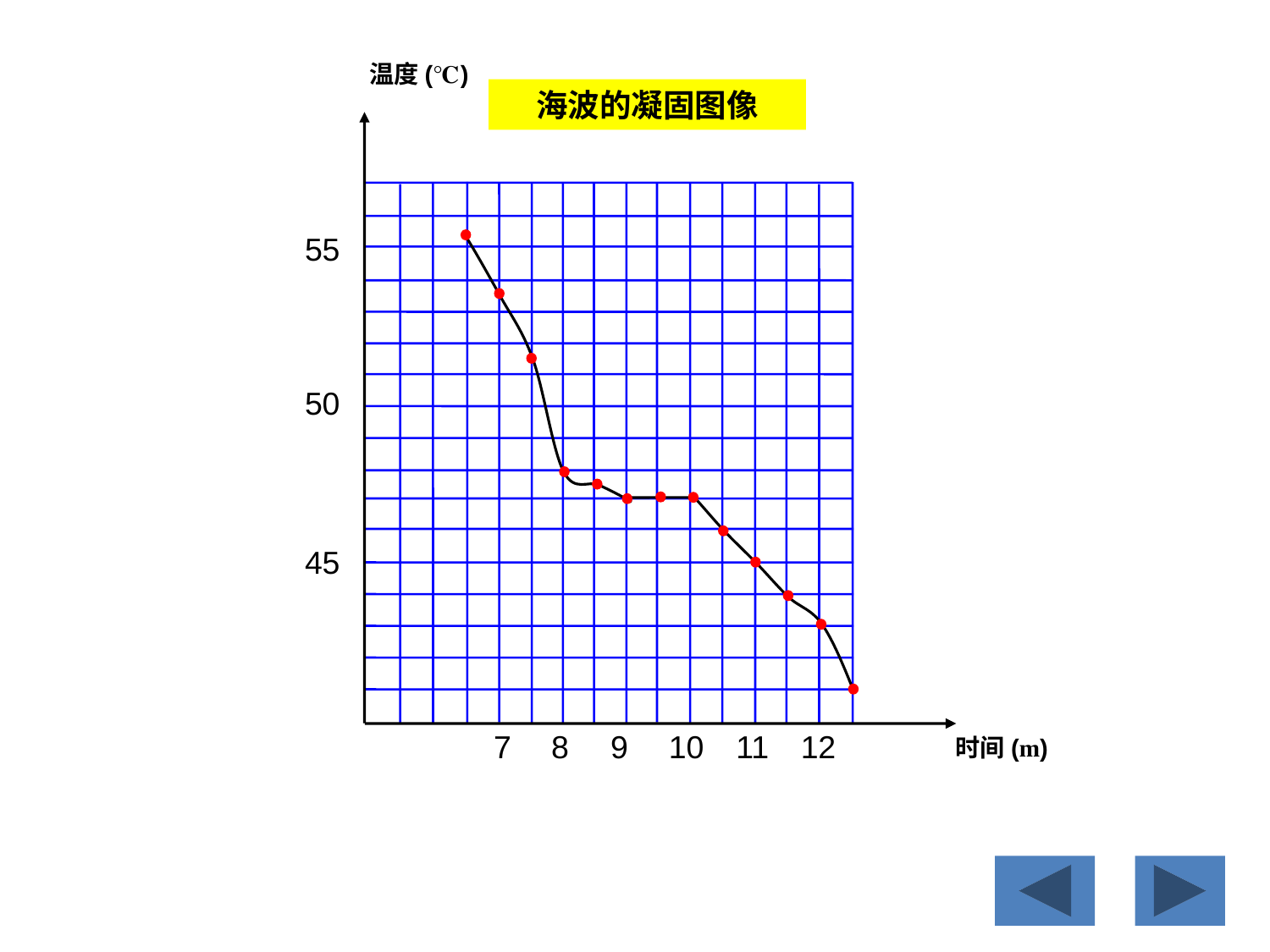

温度(℃)

时间(m)
海波的凝固图像
55

50
45
7
8
9
10
11
12